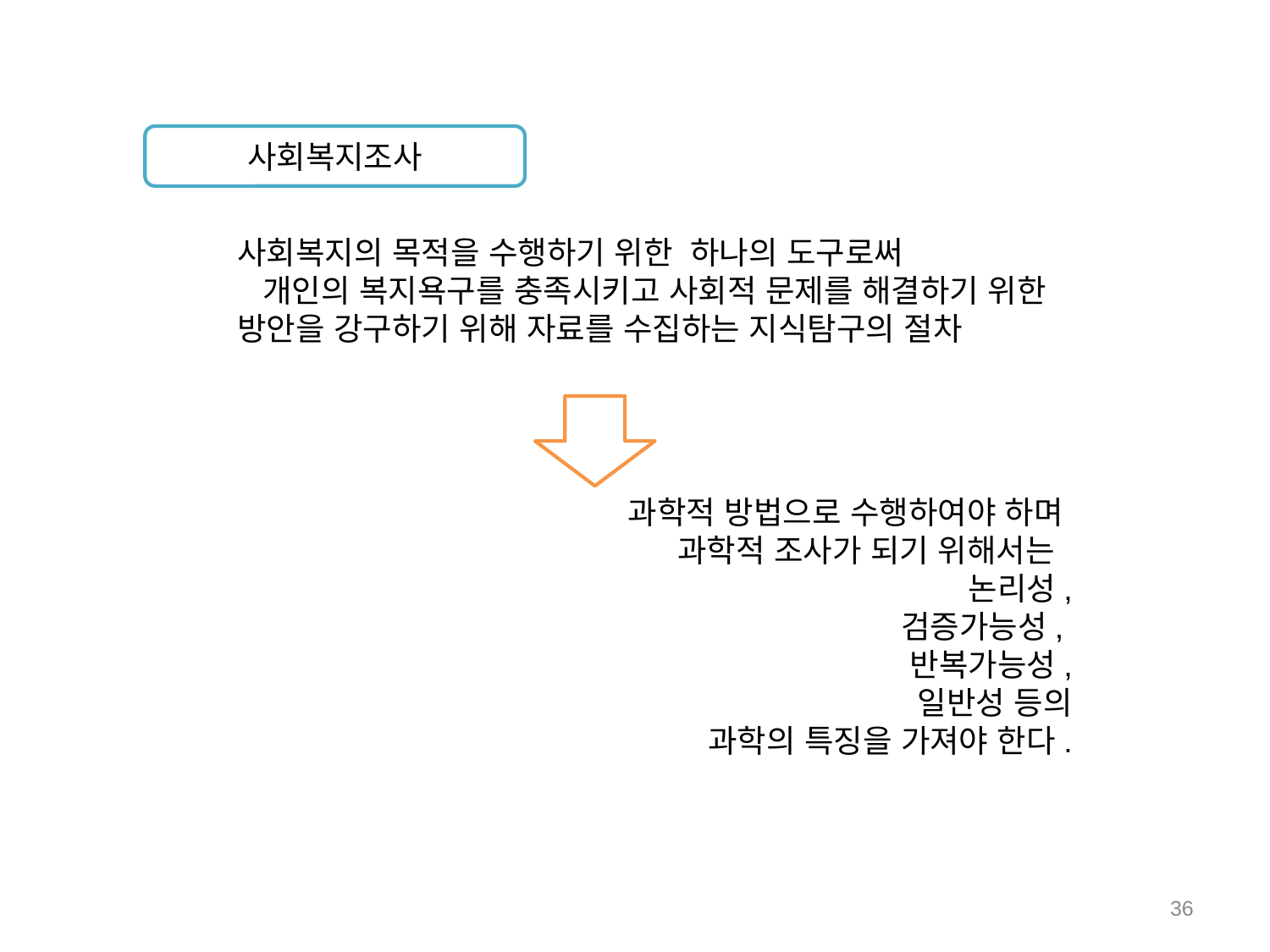

사회복지조사
사회복지의 목적을 수행하기 위한  하나의 도구로써
  개인의 복지욕구를 충족시키고 사회적 문제를 해결하기 위한  방안을 강구하기 위해 자료를 수집하는 지식탐구의 절차

과학적 방법으로 수행하여야 하며
과학적 조사가 되기 위해서는
논리성,
 검증가능성,
반복가능성,
 일반성 등의
 과학의 특징을 가져야 한다.
36